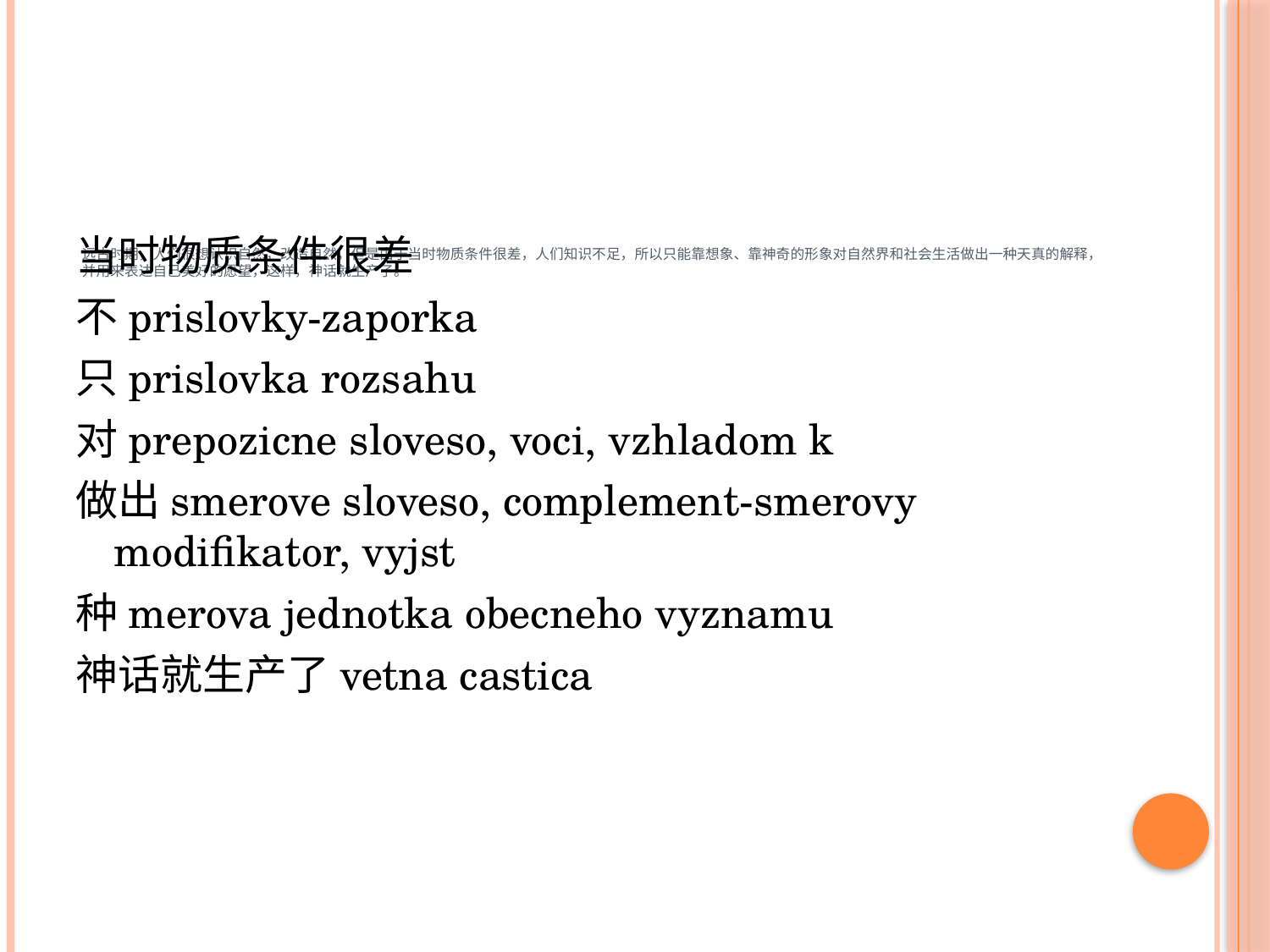

当时物质条件很差
不prislovky-zaporka
只prislovka rozsahu
对prepozicne sloveso, voci, vzhladom k
做出smerove sloveso, complement-smerovy modifikator, vyjst
种merova jednotka obecneho vyznamu
神话就生产了vetna castica
# 远古时期，人们很想认识自然，改造自然，但是由于当时物质条件很差，人们知识不足，所以只能靠想象、靠神奇的形象对自然界和社会生活做出一种天真的解释，并用来表达自己美好的愿望，这样，神话就生产了。